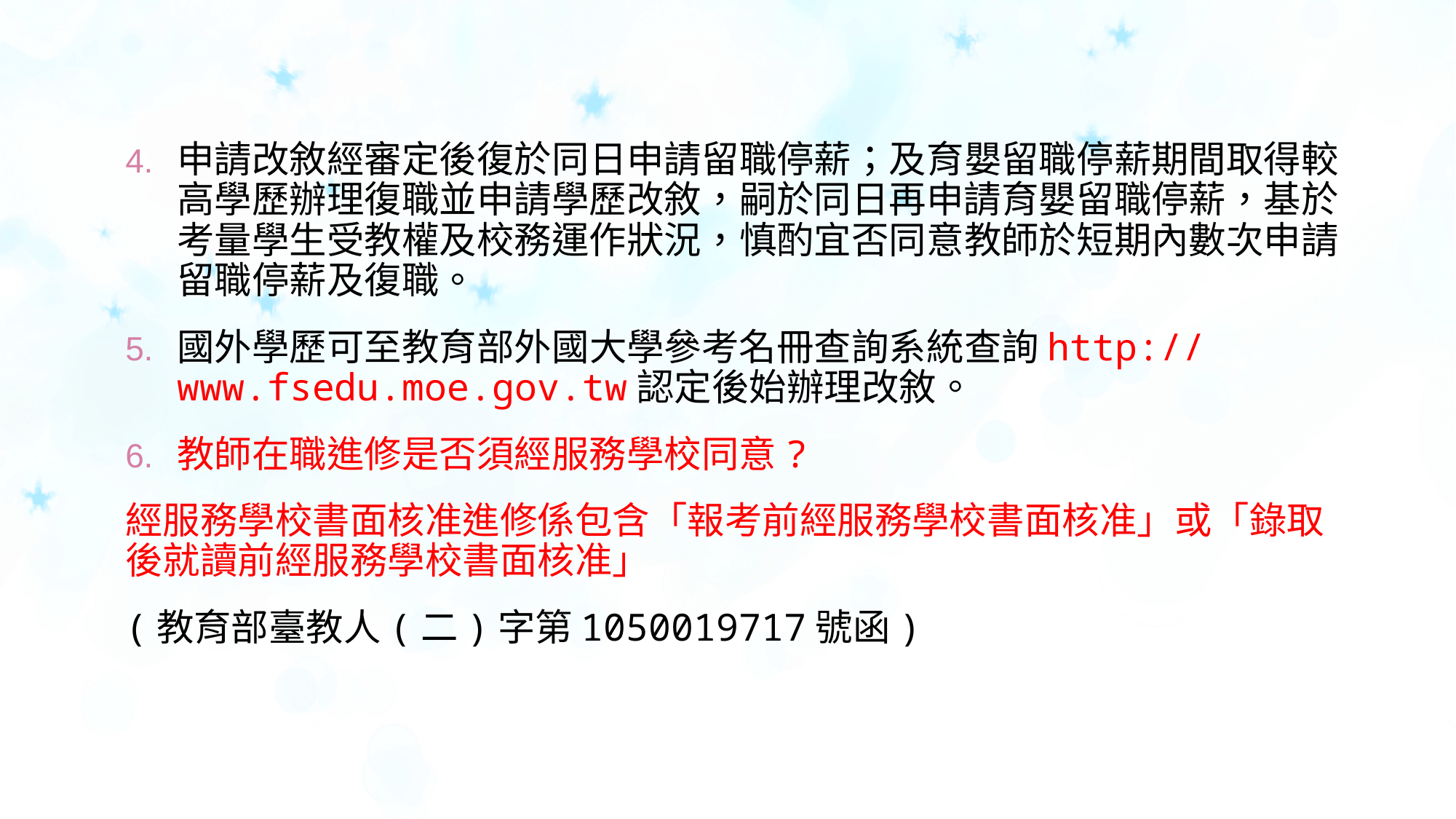

申請改敘經審定後復於同日申請留職停薪；及育嬰留職停薪期間取得較高學歷辦理復職並申請學歷改敘，嗣於同日再申請育嬰留職停薪，基於考量學生受教權及校務運作狀況，慎酌宜否同意教師於短期內數次申請留職停薪及復職。
國外學歷可至教育部外國大學參考名冊查詢系統查詢http://www.fsedu.moe.gov.tw認定後始辦理改敘。
教師在職進修是否須經服務學校同意?
經服務學校書面核准進修係包含「報考前經服務學校書面核准」或「錄取後就讀前經服務學校書面核准」
(教育部臺教人(二)字第1050019717號函)